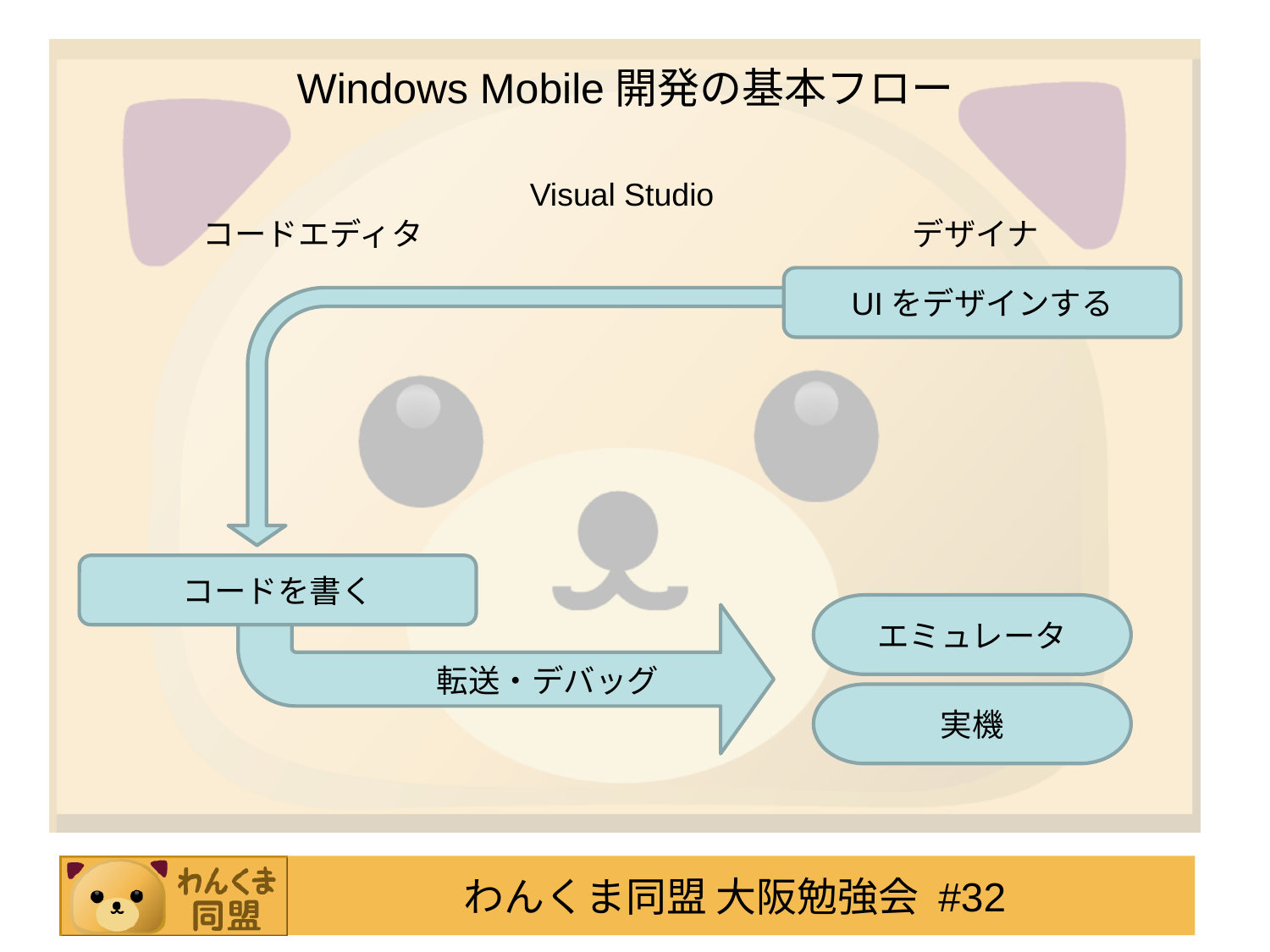

# Windows Mobile開発の基本フロー

Visual Studio
コードエディタ
デザイナ
UIをデザインする
コードを書く

エミュレータ
転送・デバッグ
実機